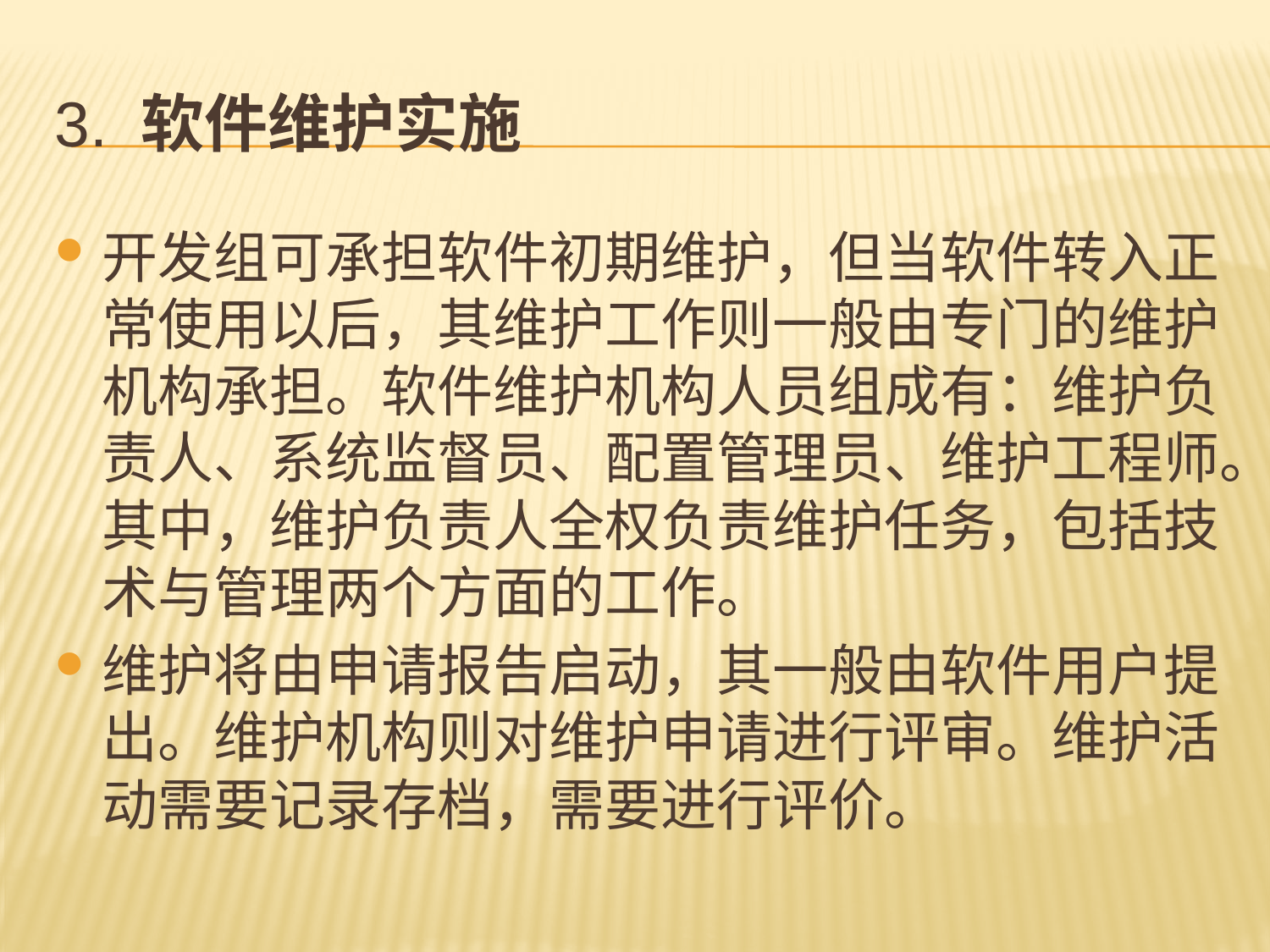

# 3. 软件维护实施
开发组可承担软件初期维护，但当软件转入正常使用以后，其维护工作则一般由专门的维护机构承担。软件维护机构人员组成有：维护负责人、系统监督员、配置管理员、维护工程师。其中，维护负责人全权负责维护任务，包括技术与管理两个方面的工作。
维护将由申请报告启动，其一般由软件用户提出。维护机构则对维护申请进行评审。维护活动需要记录存档，需要进行评价。